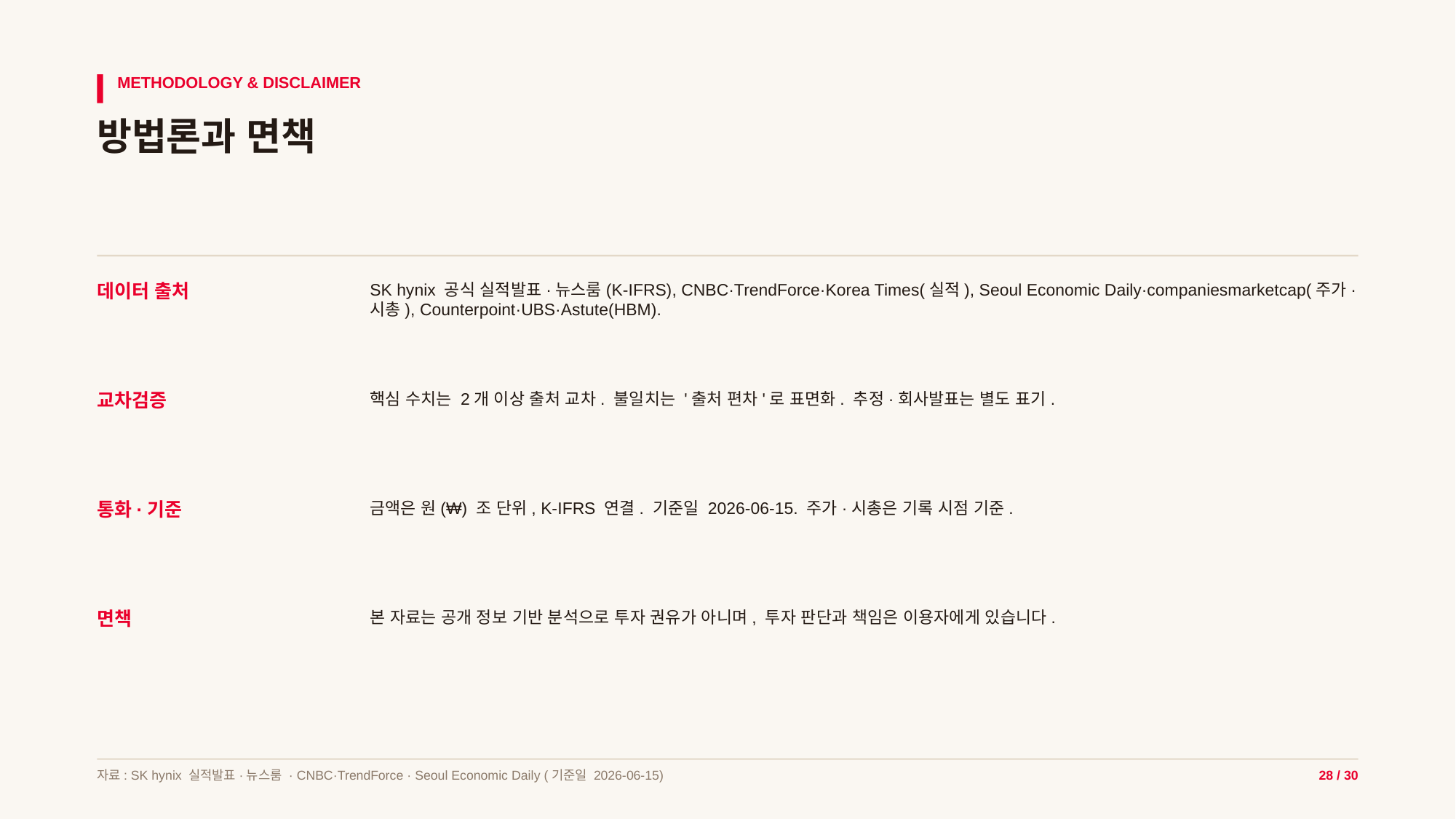

METHODOLOGY & DISCLAIMER

방법론과 면책

데이터 출처
SK hynix 공식 실적발표·뉴스룸(K-IFRS), CNBC·TrendForce·Korea Times(실적), Seoul Economic Daily·companiesmarketcap(주가·시총), Counterpoint·UBS·Astute(HBM).
교차검증
핵심 수치는 2개 이상 출처 교차. 불일치는 '출처 편차'로 표면화. 추정·회사발표는 별도 표기.
통화·기준
금액은 원(₩) 조 단위, K-IFRS 연결. 기준일 2026-06-15. 주가·시총은 기록 시점 기준.
면책
본 자료는 공개 정보 기반 분석으로 투자 권유가 아니며, 투자 판단과 책임은 이용자에게 있습니다.

자료: SK hynix 실적발표·뉴스룸 · CNBC·TrendForce · Seoul Economic Daily (기준일 2026-06-15)
28 / 30